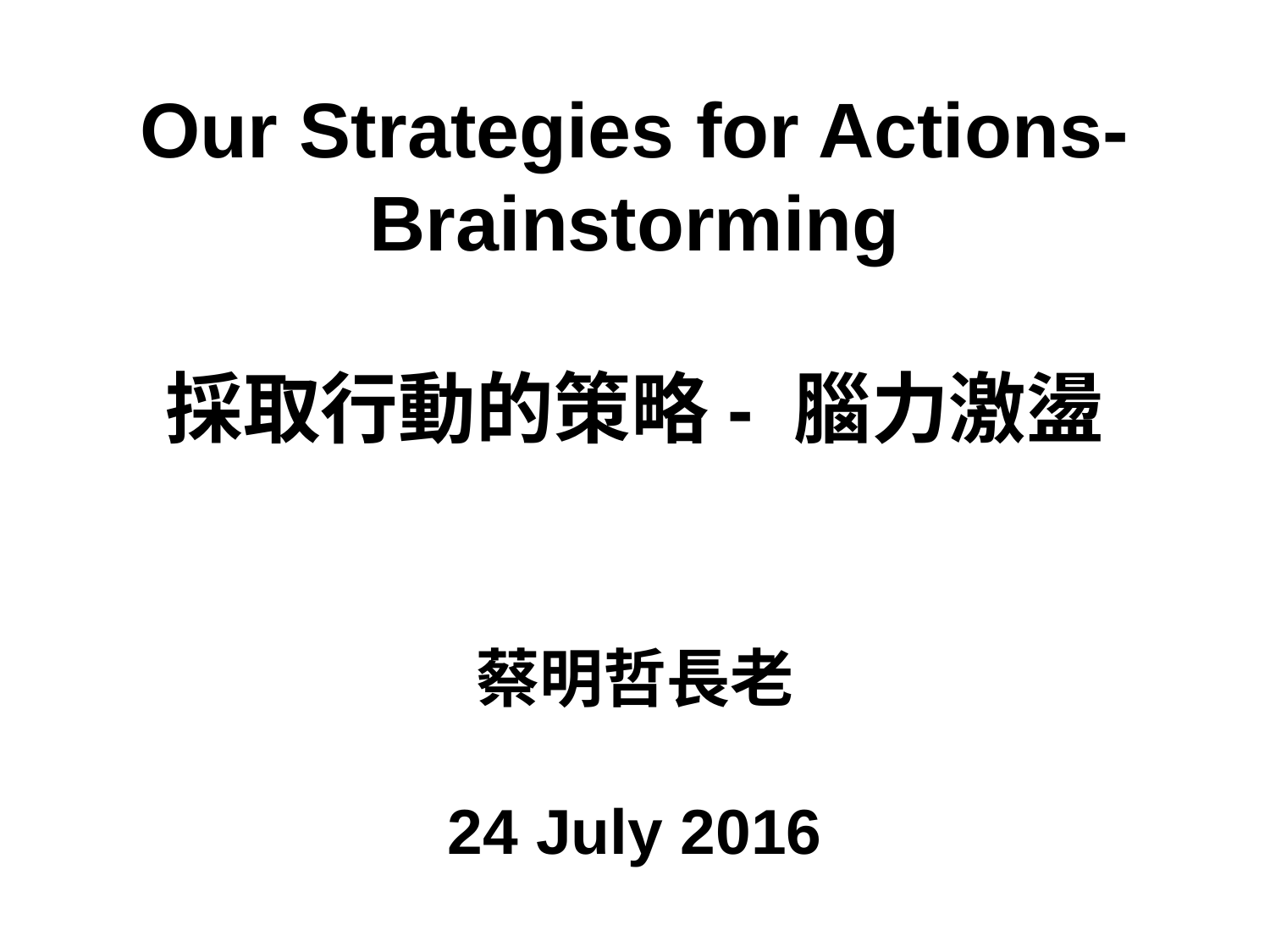

Our Strategies for Actions-Brainstorming

採取行動的策略- 腦力激盪

蔡明哲長老

24 July 2016